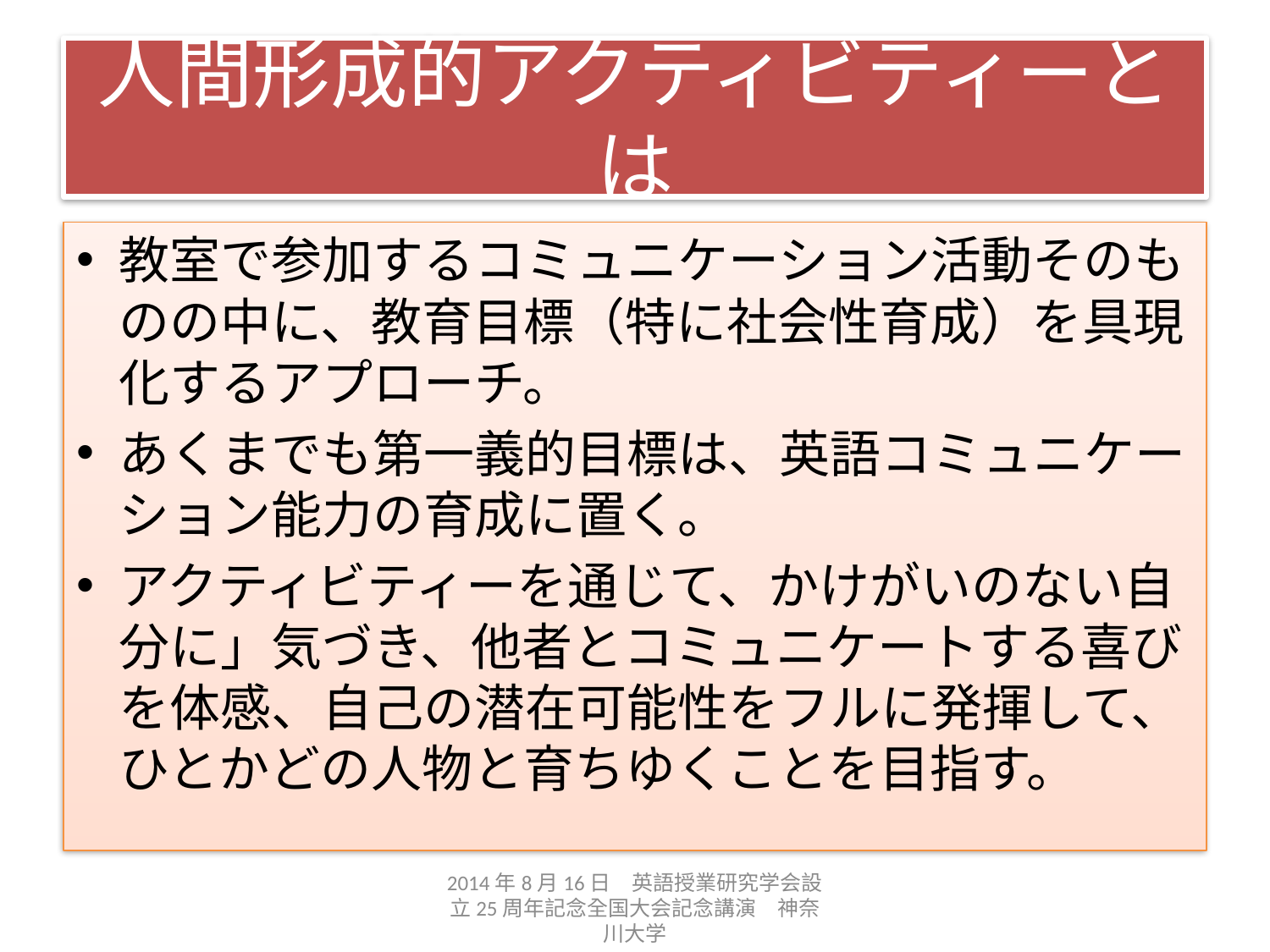

# 人間形成的アクティビティーとは
教室で参加するコミュニケーション活動そのものの中に、教育目標（特に社会性育成）を具現化するアプローチ。
あくまでも第一義的目標は、英語コミュニケーション能力の育成に置く。
アクティビティーを通じて、かけがいのない自分に」気づき、他者とコミュニケートする喜びを体感、自己の潜在可能性をフルに発揮して、ひとかどの人物と育ちゆくことを目指す。
2014年8月16日　英語授業研究学会設立25周年記念全国大会記念講演　神奈川大学